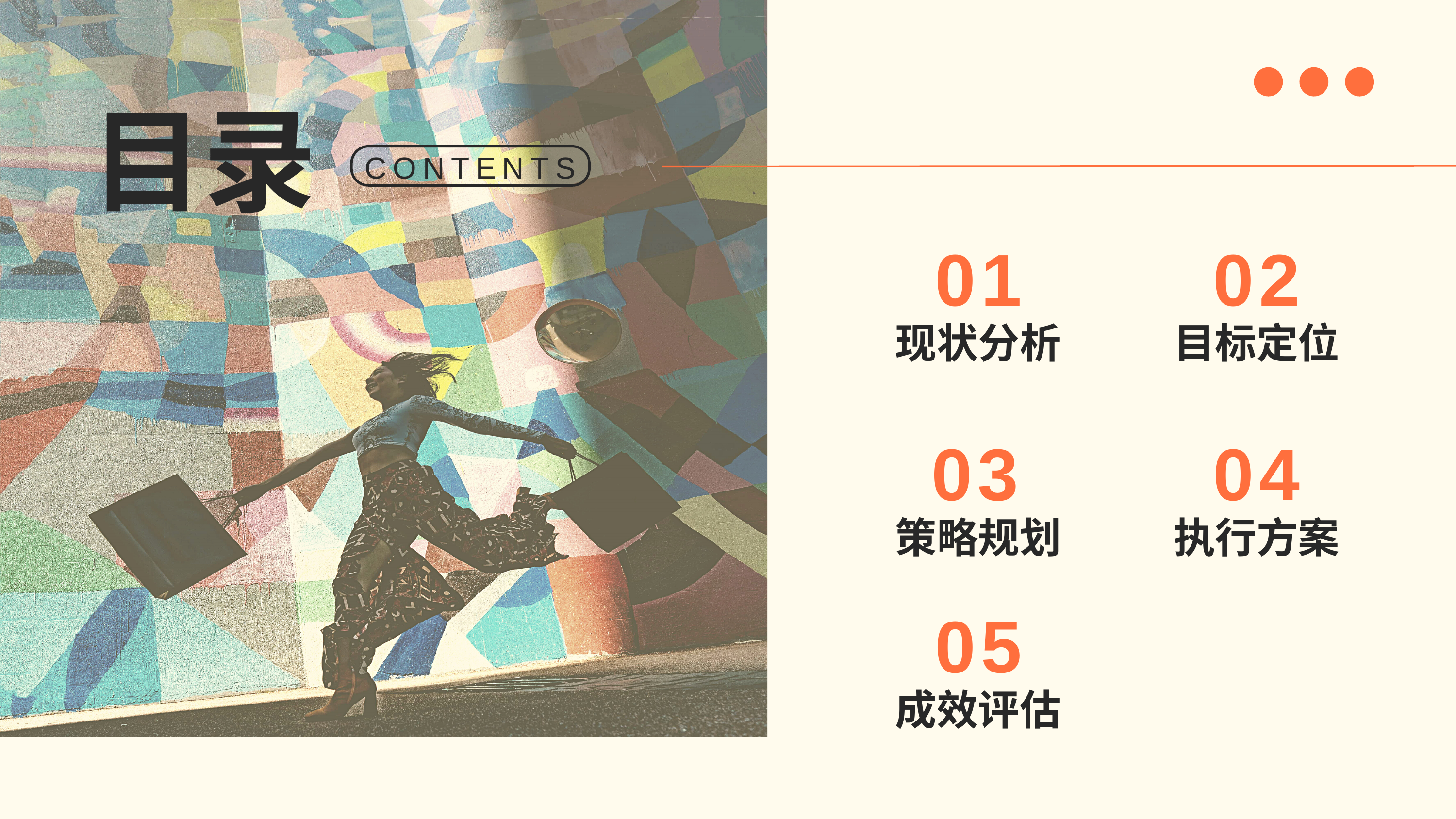

目录

CONTENTS

01
02
现状分析
目标定位
03
04
策略规划
执行方案
05
成效评估